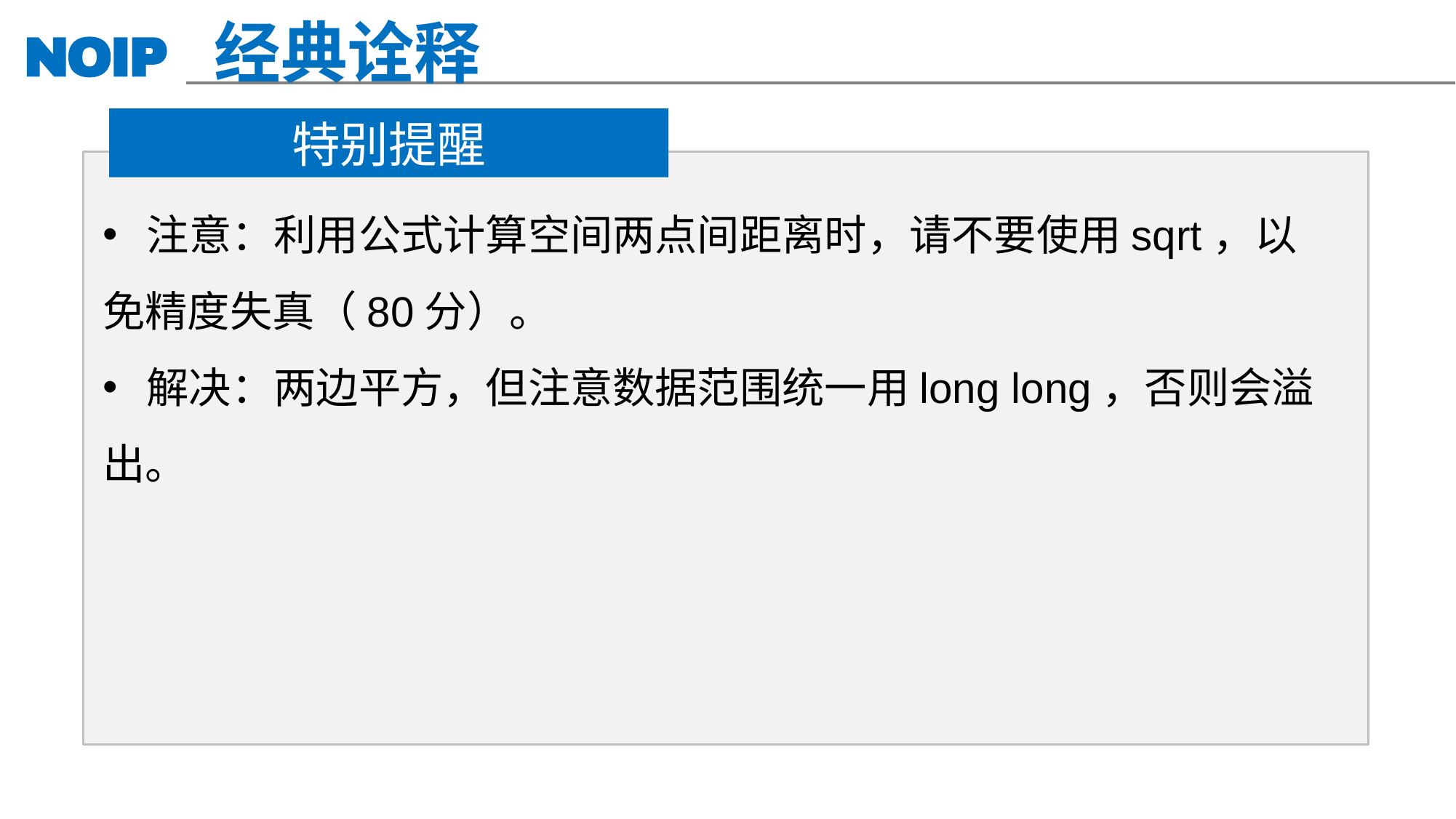

经典诠释
特别提醒

  注意：利用公式计算空间两点间距离时，请不要使用sqrt，以免精度失真（80分）。
  解决：两边平方，但注意数据范围统一用long long，否则会溢出。